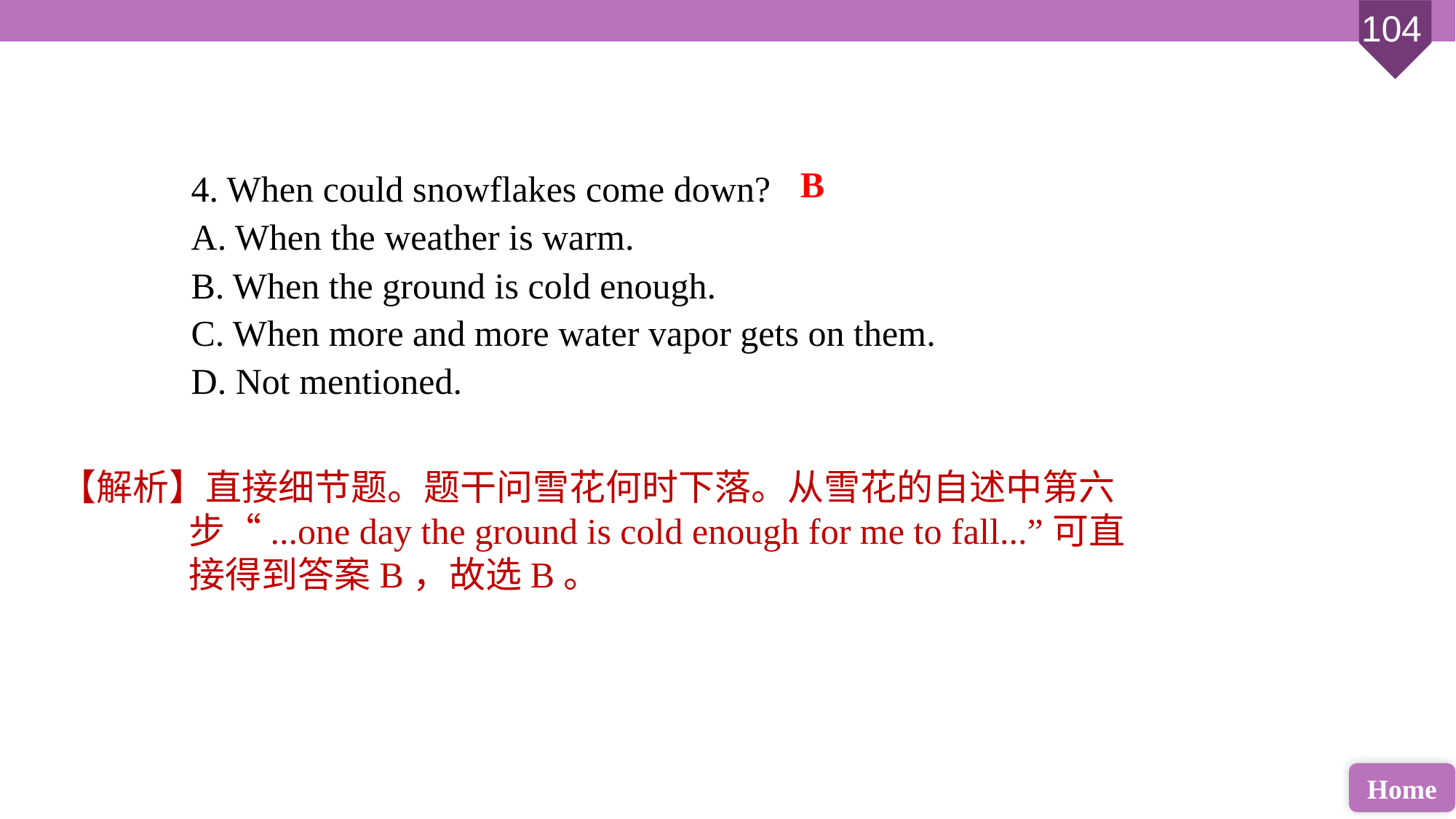

4. When could snowflakes come down?
A. When the weather is warm.
B. When the ground is cold enough.
C. When more and more water vapor gets on them.
D. Not mentioned.
B
【解析】直接细节题。题干问雪花何时下落。从雪花的自述中第六步“...one day the ground is cold enough for me to fall...”可直接得到答案B，故选B。